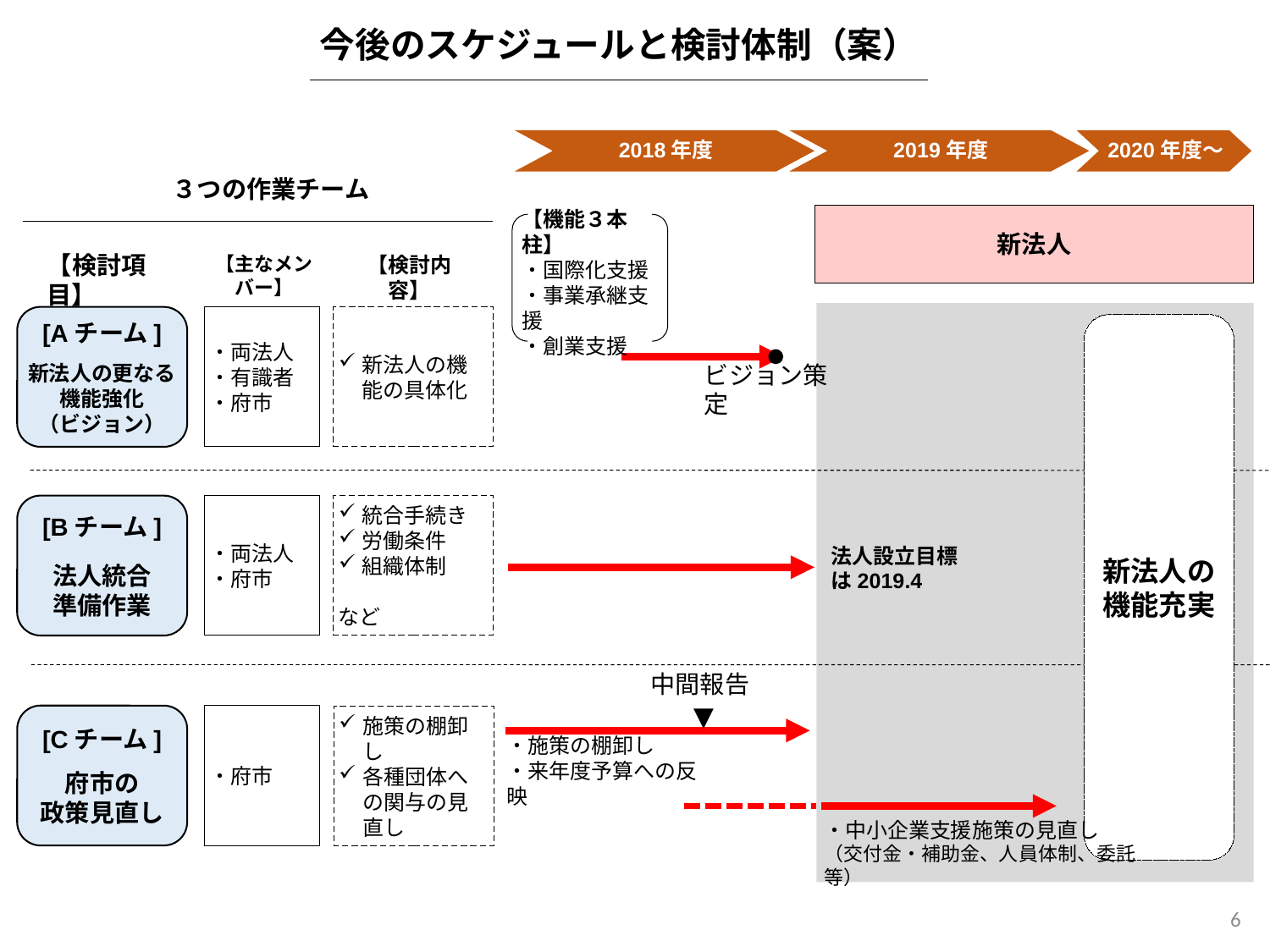

今後のスケジュールと検討体制（案）
2019年度
2020年度～
2018年度
３つの作業チーム
新法人

【機能３本柱】
・国際化支援
・事業承継支援
・創業支援
【検討項目】
【主なメンバー】
【検討内容】

[Aチーム]

新法人の更なる
機能強化
（ビジョン）
・両法人
・有識者
・府市
新法人の機能の具体化
新法人の
機能充実

ビジョン策定
[Bチーム]

法人統合
準備作業
・両法人
・府市
統合手続き
労働条件
組織体制
　　　　　　　など
法人設立目標は2019.4
中間報告

・施策の棚卸し
・来年度予算への反映
[Cチーム]

府市の
政策見直し
・府市
施策の棚卸し
各種団体への関与の見直し
・中小企業支援施策の見直し
（交付金・補助金、人員体制、委託　等）
6